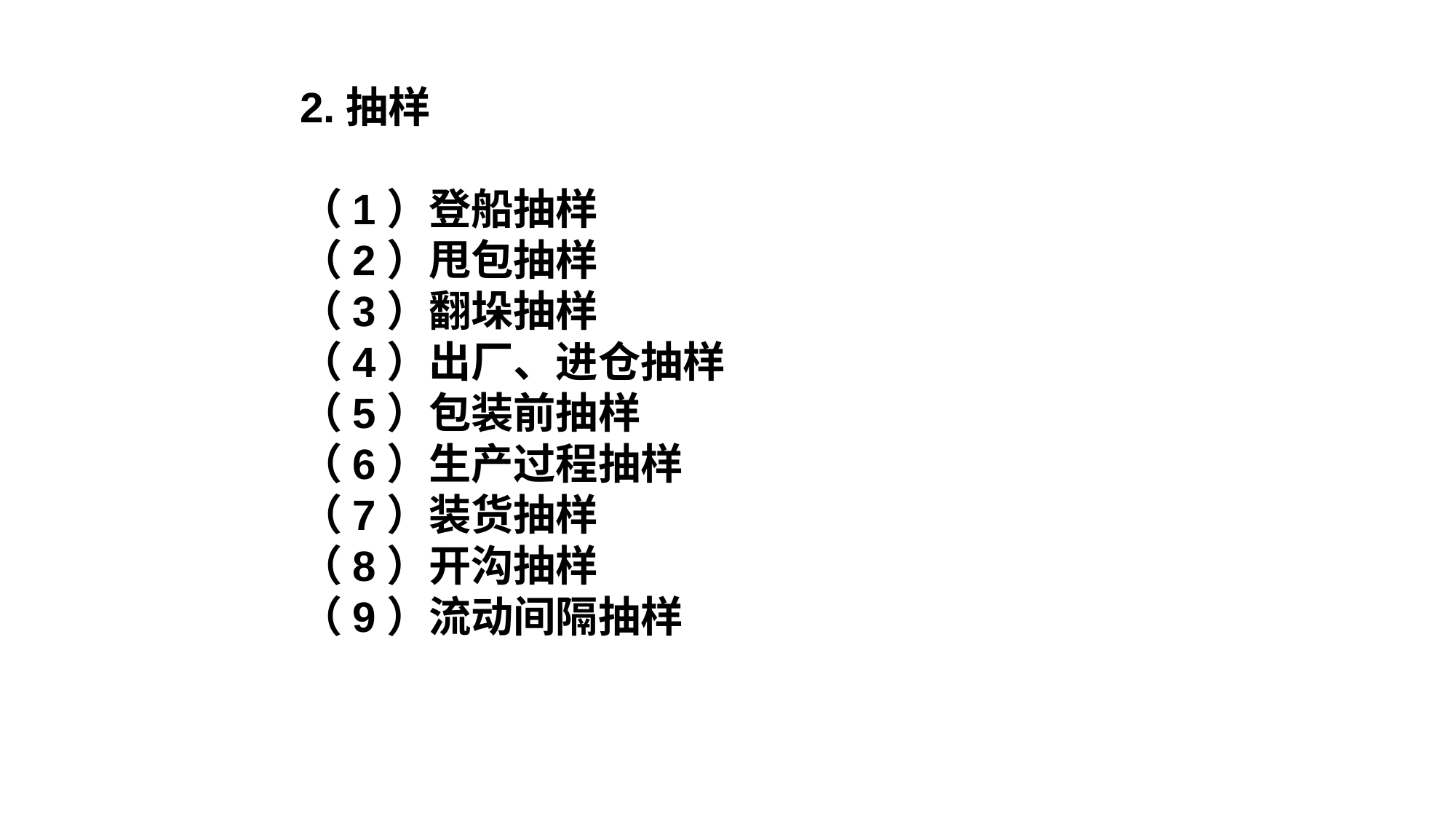

2.抽样

（1）登船抽样
（2）甩包抽样
（3）翻垛抽样
（4）出厂、进仓抽样
（5）包装前抽样
（6）生产过程抽样
（7）装货抽样
（8）开沟抽样
（9）流动间隔抽样